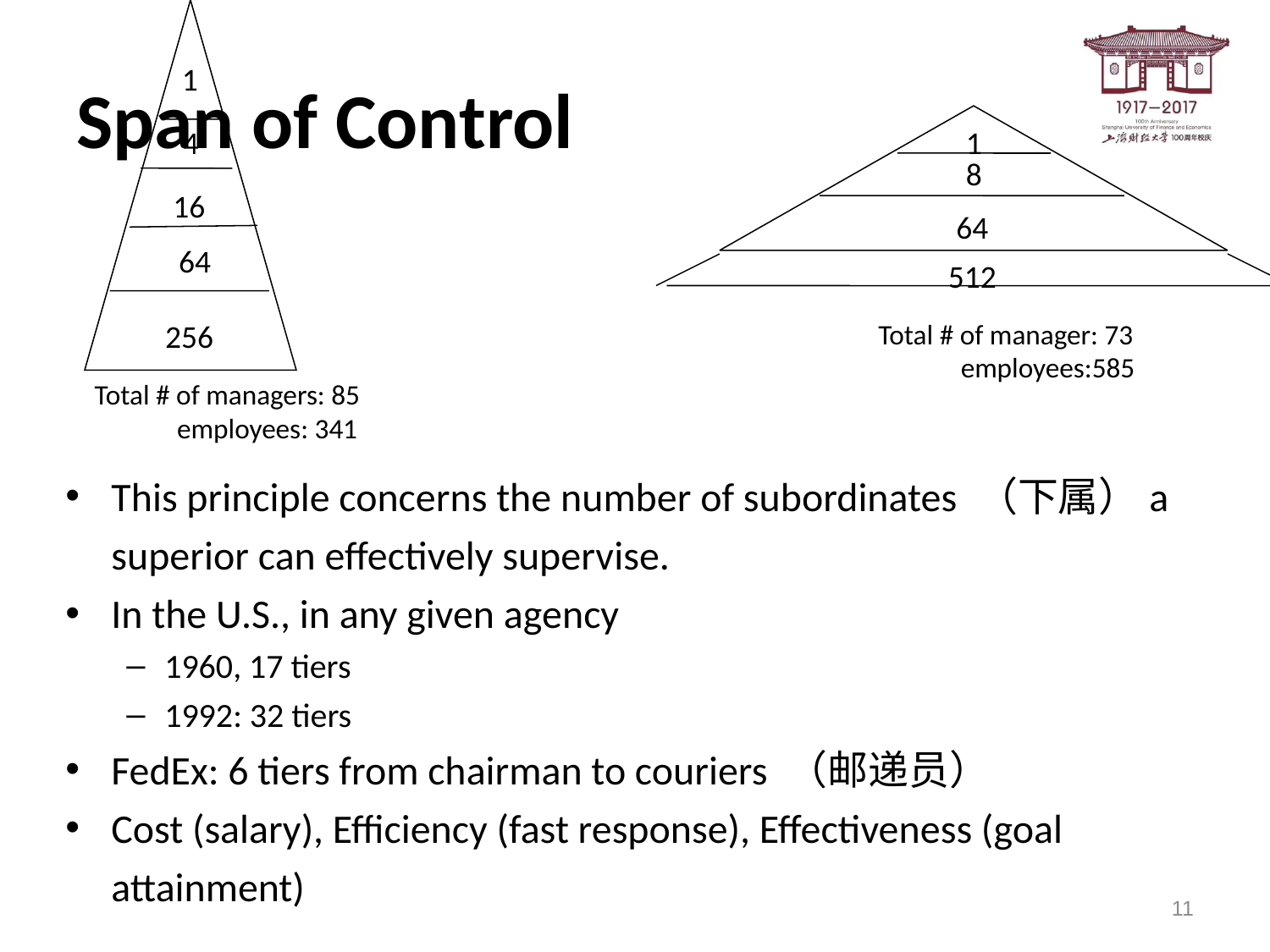

# Span of Control
1

4
1
8
16
64
64
512

256
Total # of manager: 73
             employees:585
Total # of managers: 85
             employees: 341
This principle concerns the number of subordinates （下属）a superior can effectively supervise.
In the U.S., in any given agency
1960, 17 tiers
1992: 32 tiers
FedEx: 6 tiers from chairman to couriers （邮递员）
Cost (salary), Efficiency (fast response), Effectiveness (goal attainment)
11